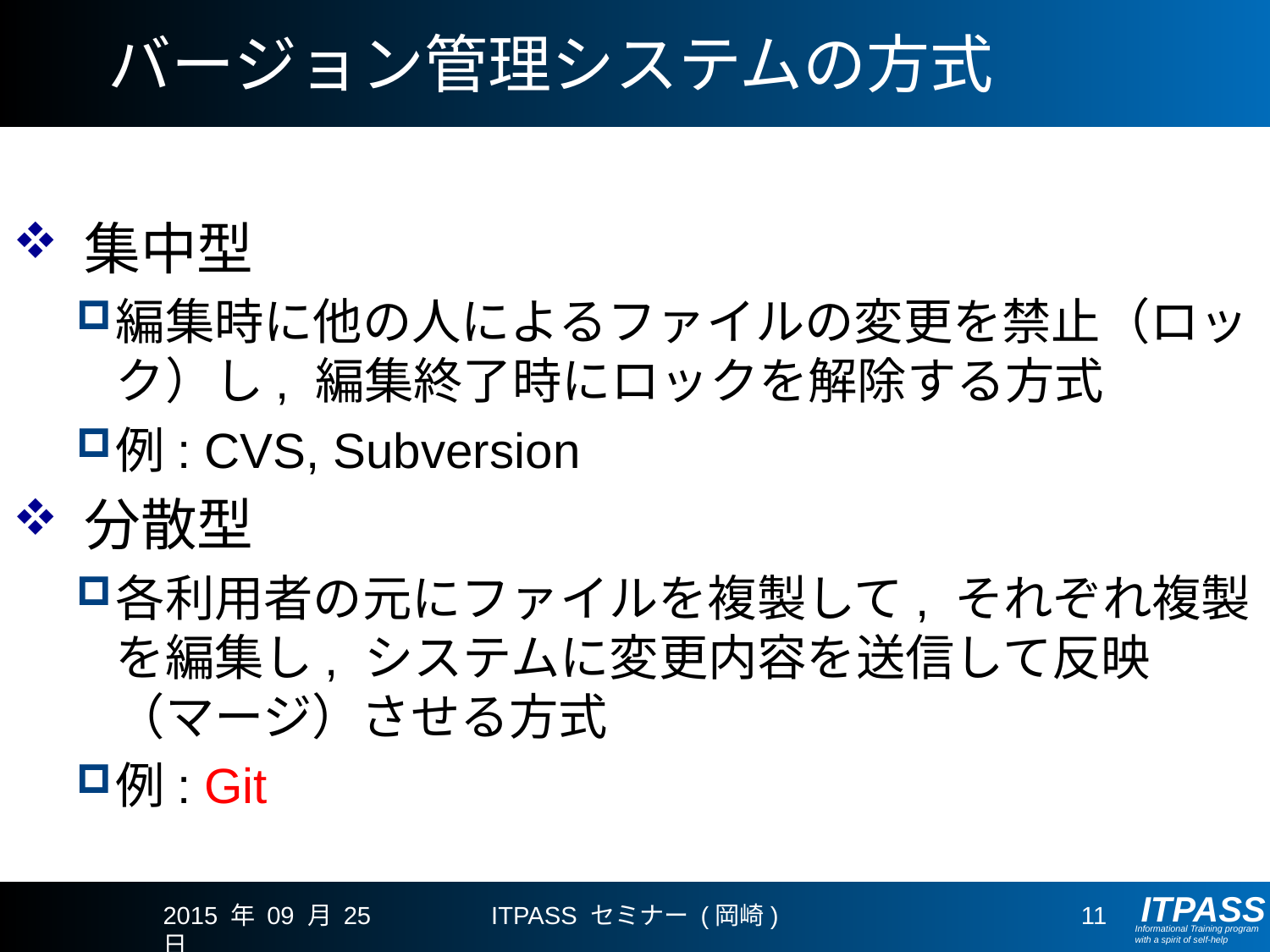

# バージョン管理システムの方式
集中型
編集時に他の人によるファイルの変更を禁止（ロック）し, 編集終了時にロックを解除する方式
例: CVS, Subversion
分散型
各利用者の元にファイルを複製して, それぞれ複製を編集し, システムに変更内容を送信して反映（マージ）させる方式
例: Git
2015 年 09 月 25 日
ITPASS セミナー (岡崎)
11